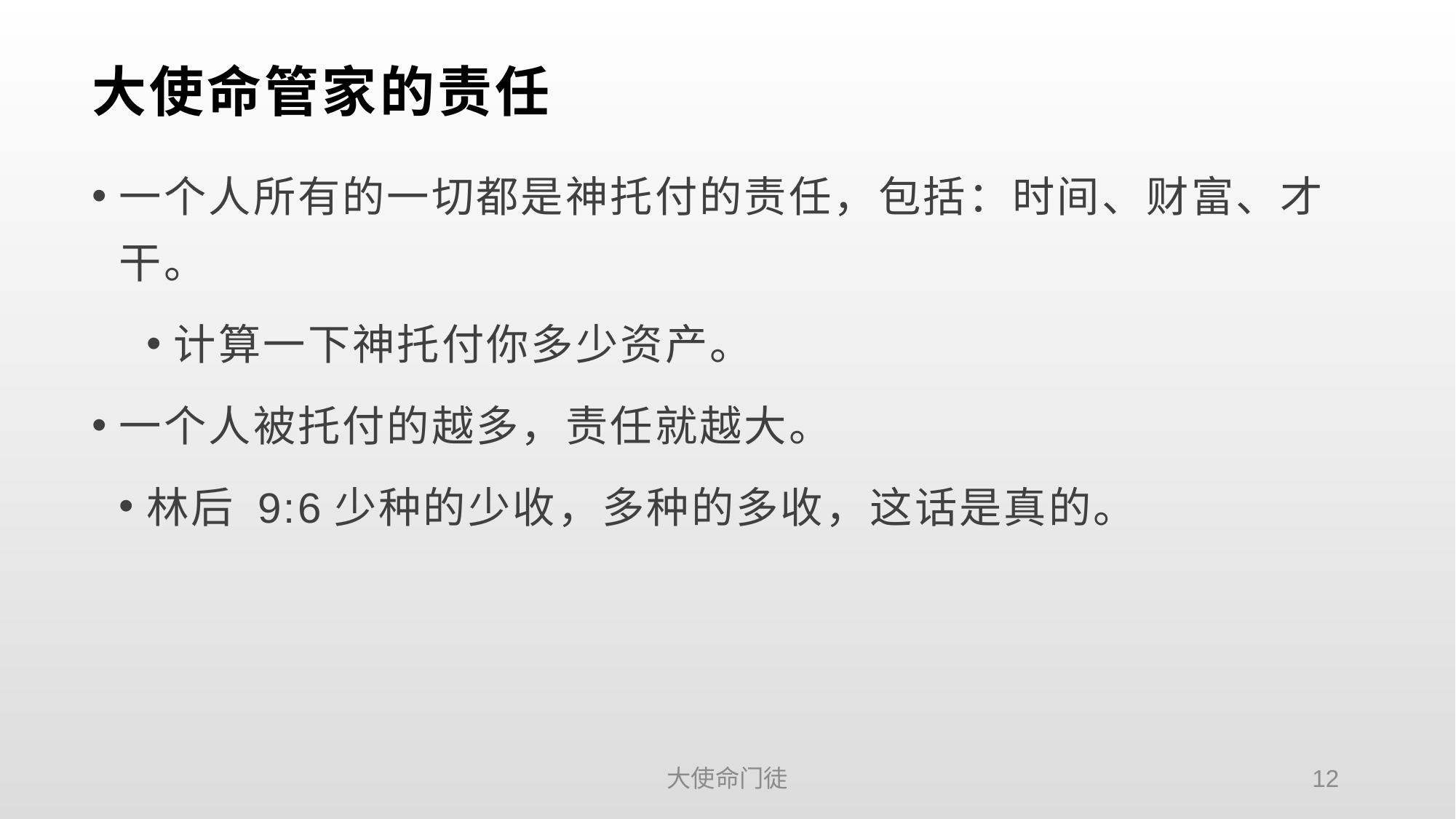

# 大使命管家的责任
一个人所有的一切都是神托付的责任，包括：时间、财富、才干。
计算一下神托付你多少资产。
一个人被托付的越多，责任就越大。
林后 9:6少种的少收，多种的多收，这话是真的。

大使命门徒
12